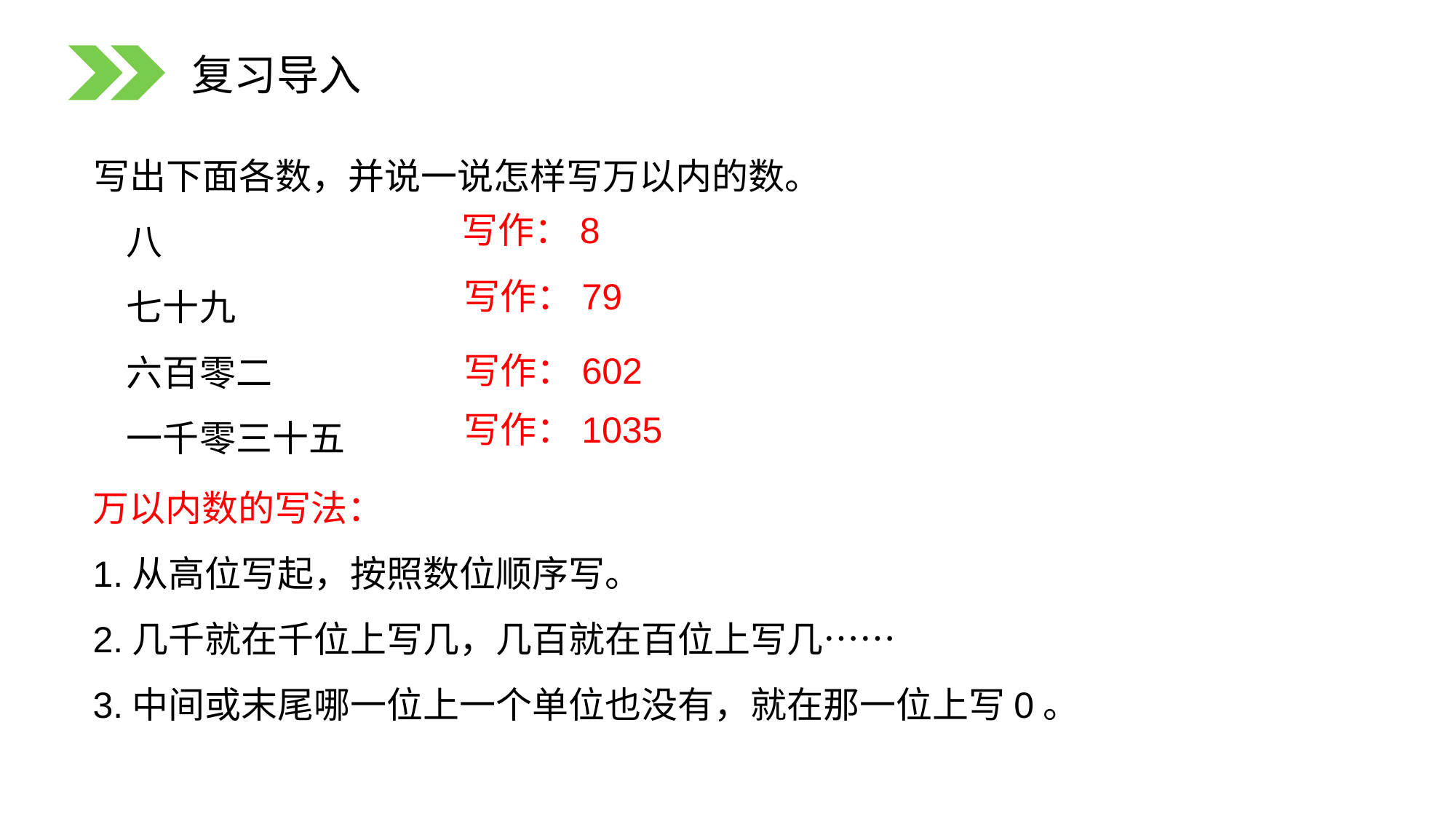

复习导入
写出下面各数，并说一说怎样写万以内的数。
   八
   七十九
   六百零二
   一千零三十五
写作：8
写作：79
写作：602
写作：1035
万以内数的写法：
1.从高位写起，按照数位顺序写。
2.几千就在千位上写几，几百就在百位上写几……
3.中间或末尾哪一位上一个单位也没有，就在那一位上写0。